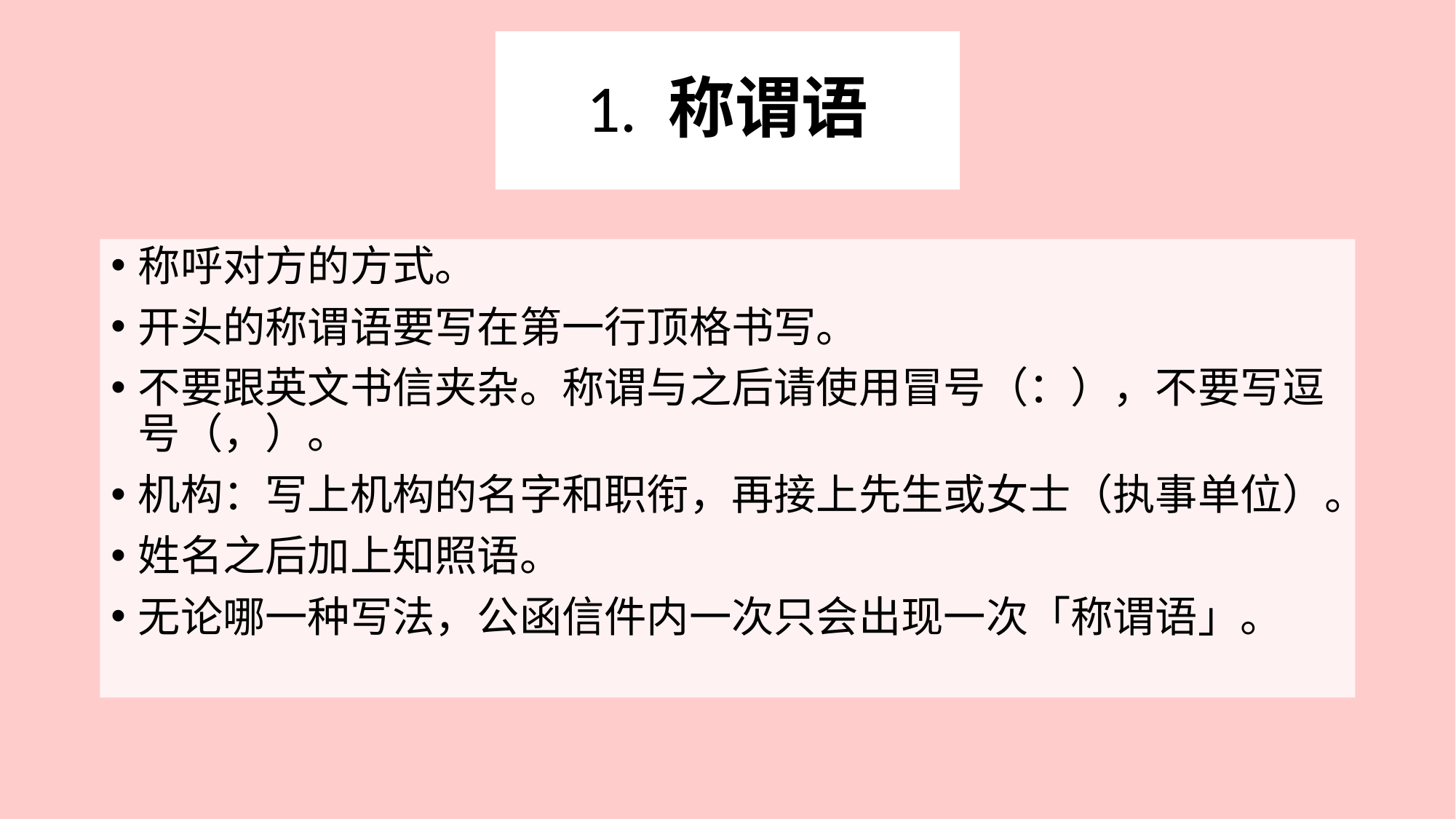

# 1. 称谓语
称呼对方的方式。
开头的称谓语要写在第一行顶格书写。
不要跟英文书信夹杂。称谓与之后请使用冒号（：），不要写逗号（，）。
机构：写上机构的名字和职衔，再接上先生或女士（执事单位）。
姓名之后加上知照语。
无论哪一种写法，公函信件内一次只会出现一次「称谓语」。